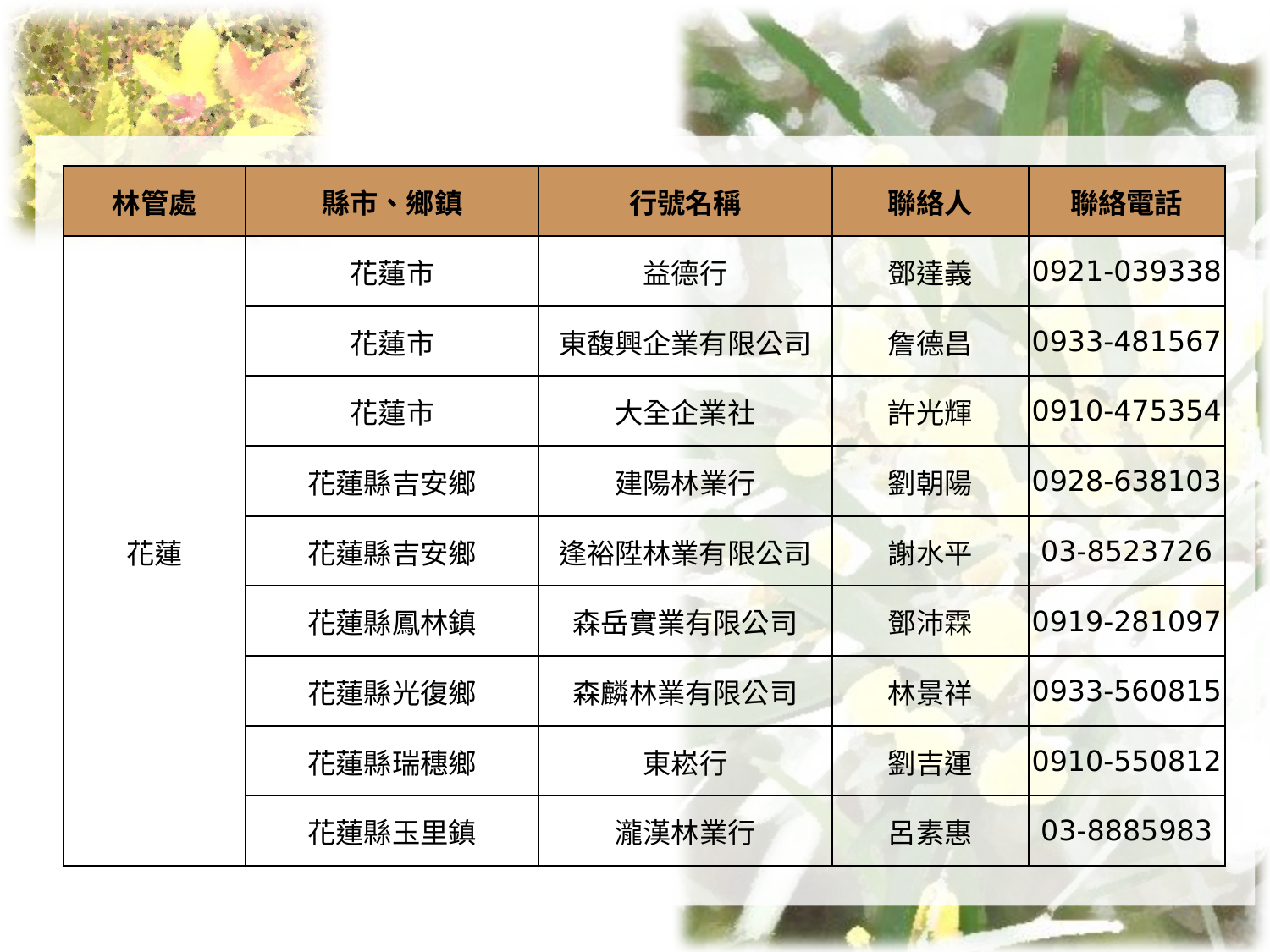

| 林管處 | 縣市、鄉鎮 | 行號名稱 | 聯絡人 | 聯絡電話 |
| --- | --- | --- | --- | --- |
| 花蓮 | 花蓮市 | 益德行 | 鄧達義 | 0921-039338 |
|  | 花蓮市 | 東馥興企業有限公司 | 詹德昌 | 0933-481567 |
|  | 花蓮市 | 大全企業社 | 許光輝 | 0910-475354 |
|  | 花蓮縣吉安鄉 | 建陽林業行 | 劉朝陽 | 0928-638103 |
|  | 花蓮縣吉安鄉 | 逢裕陞林業有限公司 | 謝水平 | 03-8523726 |
|  | 花蓮縣鳳林鎮 | 森岳實業有限公司 | 鄧沛霖 | 0919-281097 |
|  | 花蓮縣光復鄉 | 森麟林業有限公司 | 林景祥 | 0933-560815 |
|  | 花蓮縣瑞穗鄉 | 東崧行 | 劉吉運 | 0910-550812 |
|  | 花蓮縣玉里鎮 | 瀧漢林業行 | 呂素惠 | 03-8885983 |
13